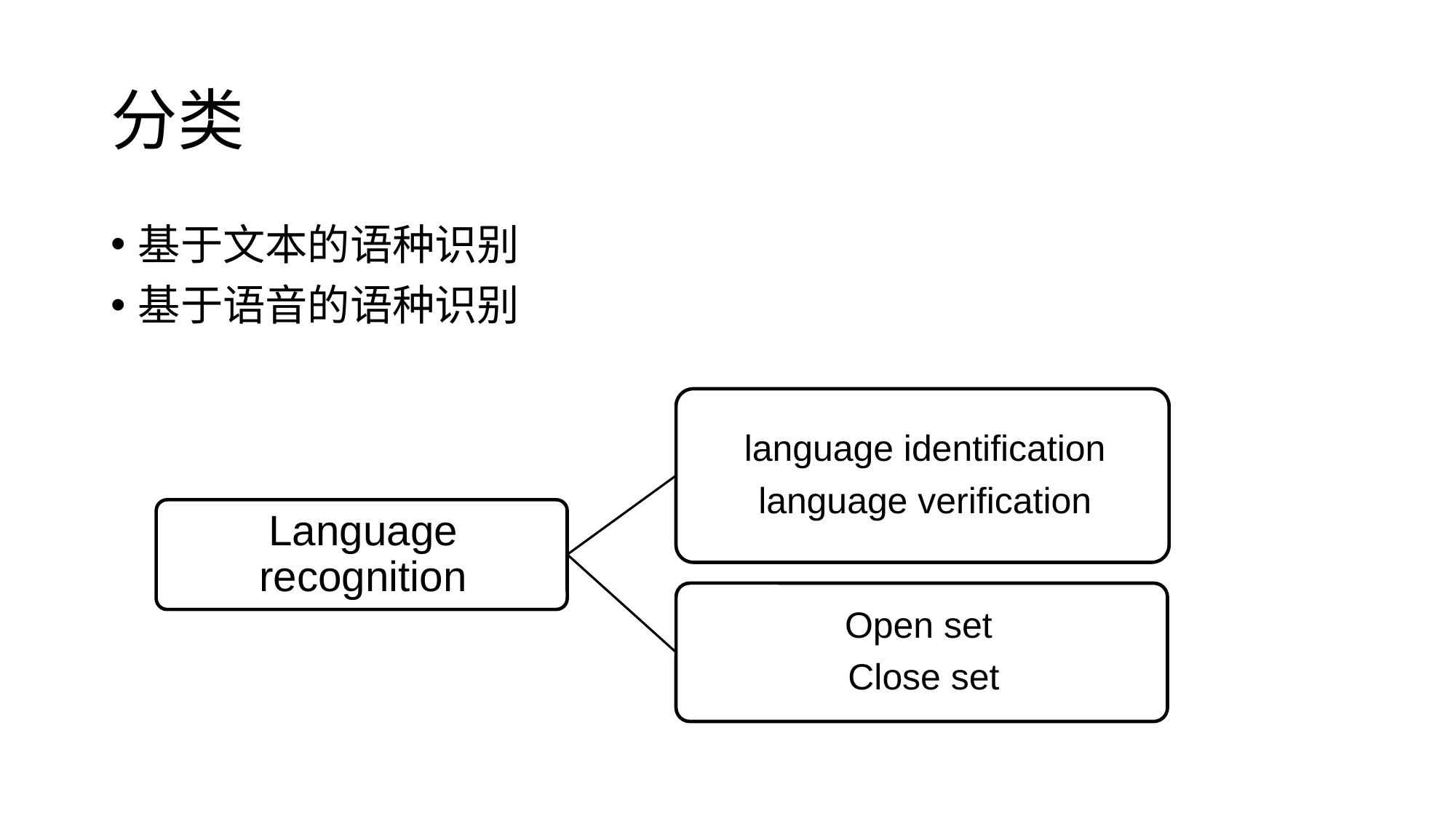

# 分类
基于文本的语种识别
基于语音的语种识别

Language recognition

language identification
 language verification

Open set
Close set